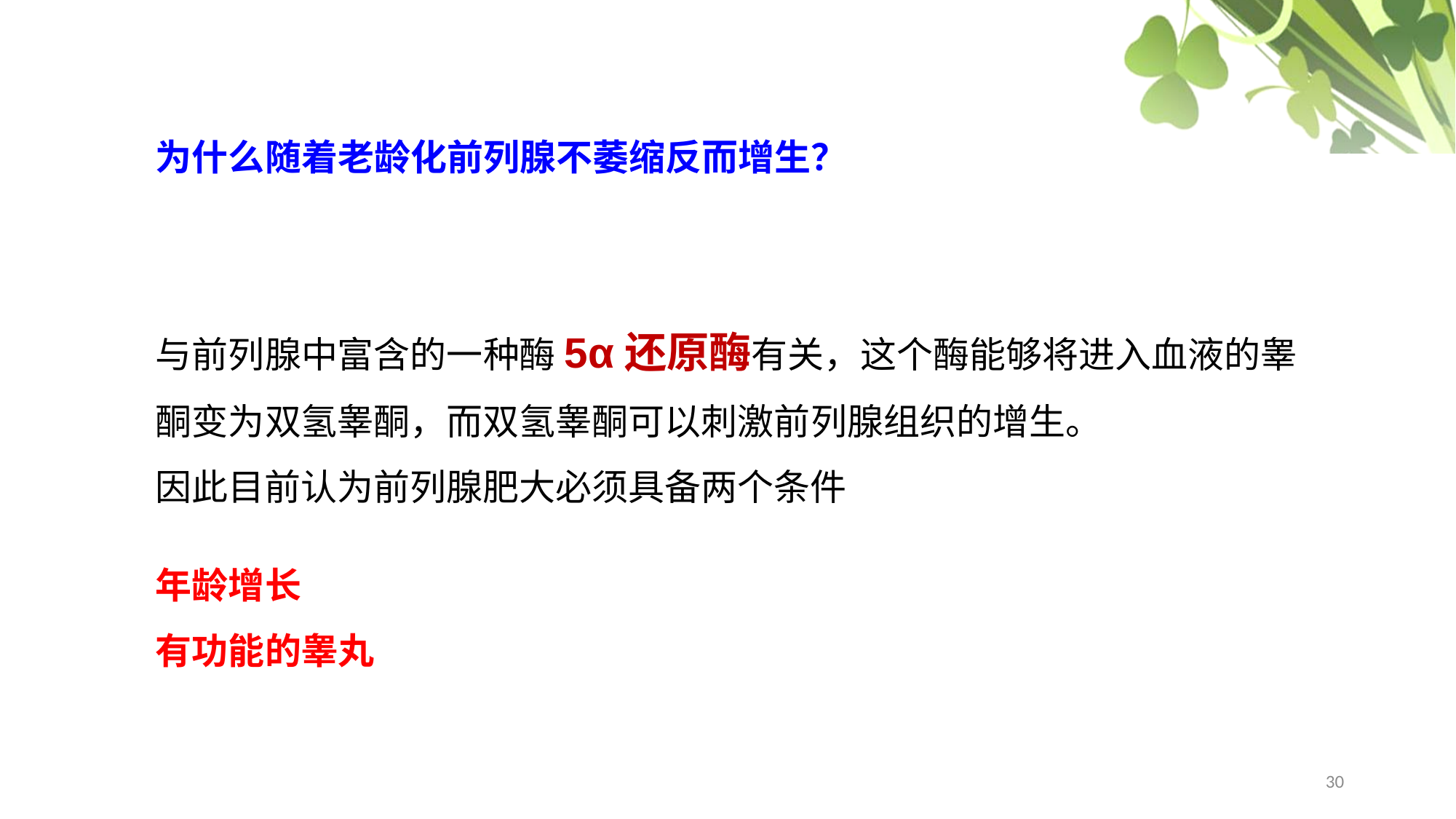

为什么随着老龄化前列腺不萎缩反而增生？

与前列腺中富含的一种酶5α还原酶有关，这个酶能够将进入血液的睾酮变为双氢睾酮，而双氢睾酮可以刺激前列腺组织的增生。
因此目前认为前列腺肥大必须具备两个条件
年龄增长
有功能的睾丸
30